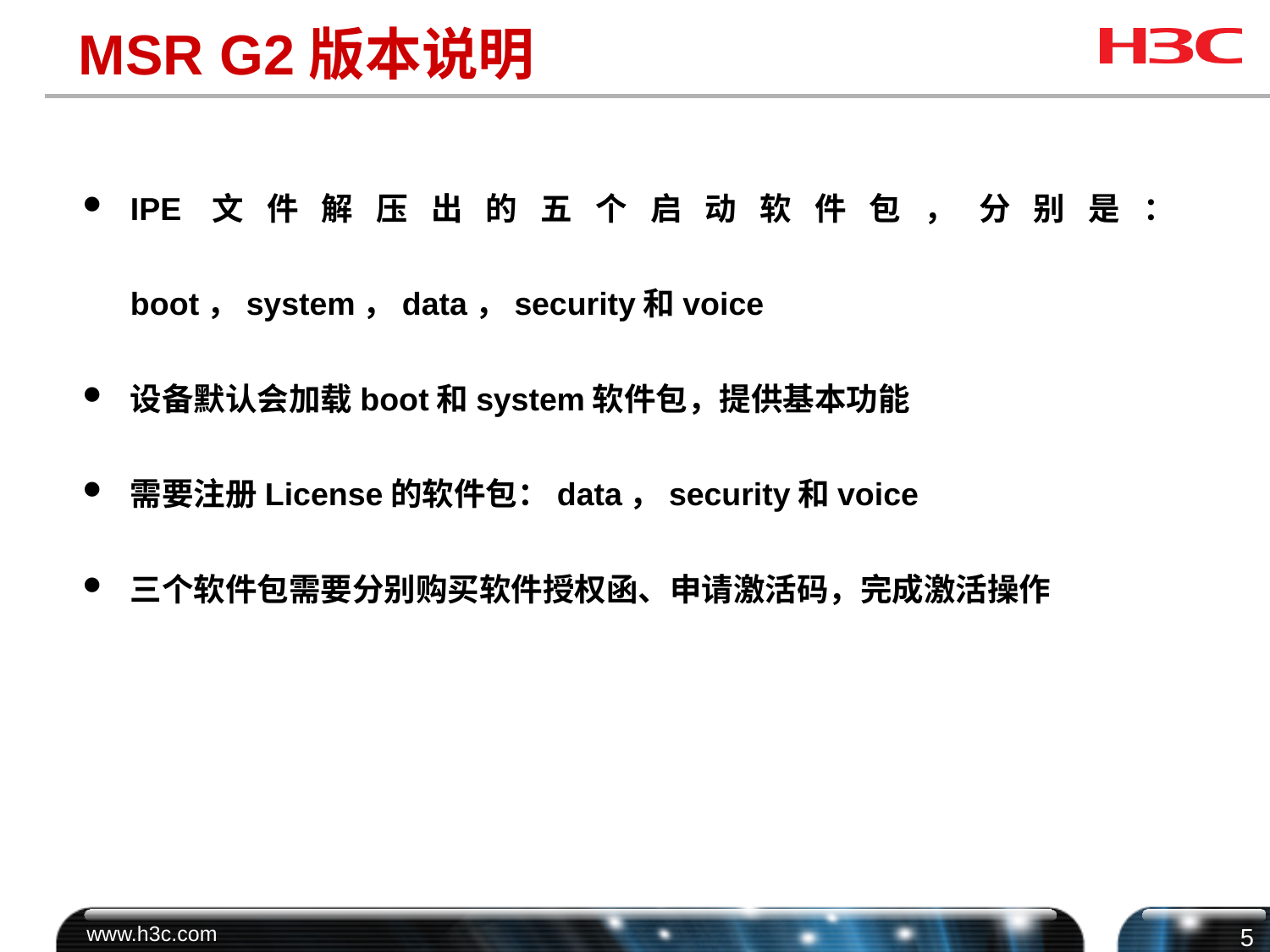

# MSR G2版本说明
IPE文件解压出的五个启动软件包，分别是：boot，system，data，security和voice
设备默认会加载boot和system软件包，提供基本功能
需要注册License的软件包：data，security和voice
三个软件包需要分别购买软件授权函、申请激活码，完成激活操作